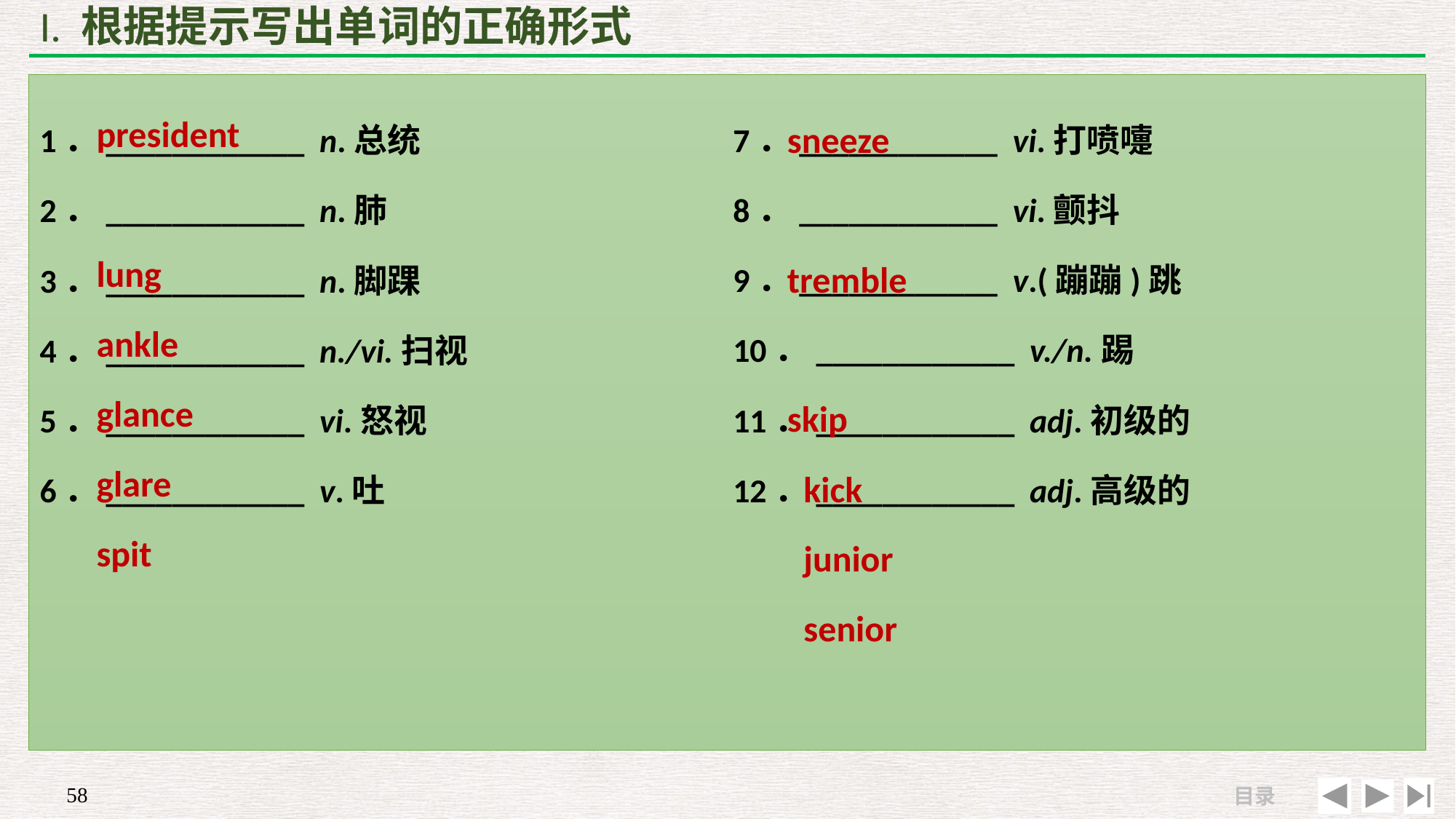

# I. 根据提示写出单词的正确形式

president
lung
ankle
glance
glare
spit
sneeze
tremble
skip
  kick
  junior
  senior
1．____________  n.总统
2．____________  n.肺
3．____________  n.脚踝
4．____________  n./vi.扫视
5．____________  vi.怒视
6．____________  v.吐
7．____________  vi.打喷嚏
8．____________  vi.颤抖
9．____________  v.(蹦蹦)跳
10．____________  v./n.踢
11．____________  adj.初级的
12．____________  adj.高级的